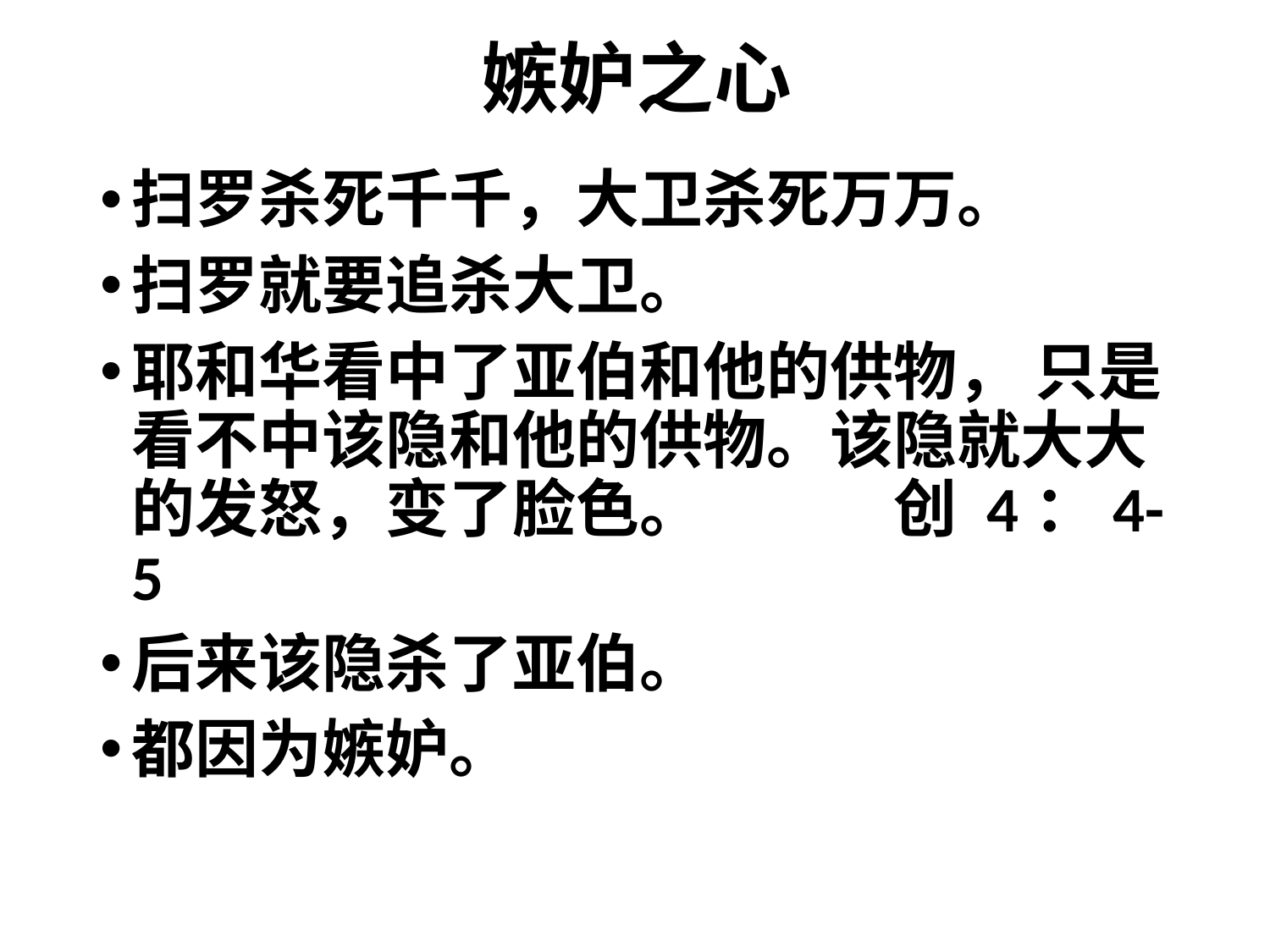

# 嫉妒之心
扫罗杀死千千，大卫杀死万万。
扫罗就要追杀大卫。
耶和华看中了亚伯和他的供物， 只是看不中该隐和他的供物。该隐就大大的发怒，变了脸色。		创 4：4-5
后来该隐杀了亚伯。
都因为嫉妒。